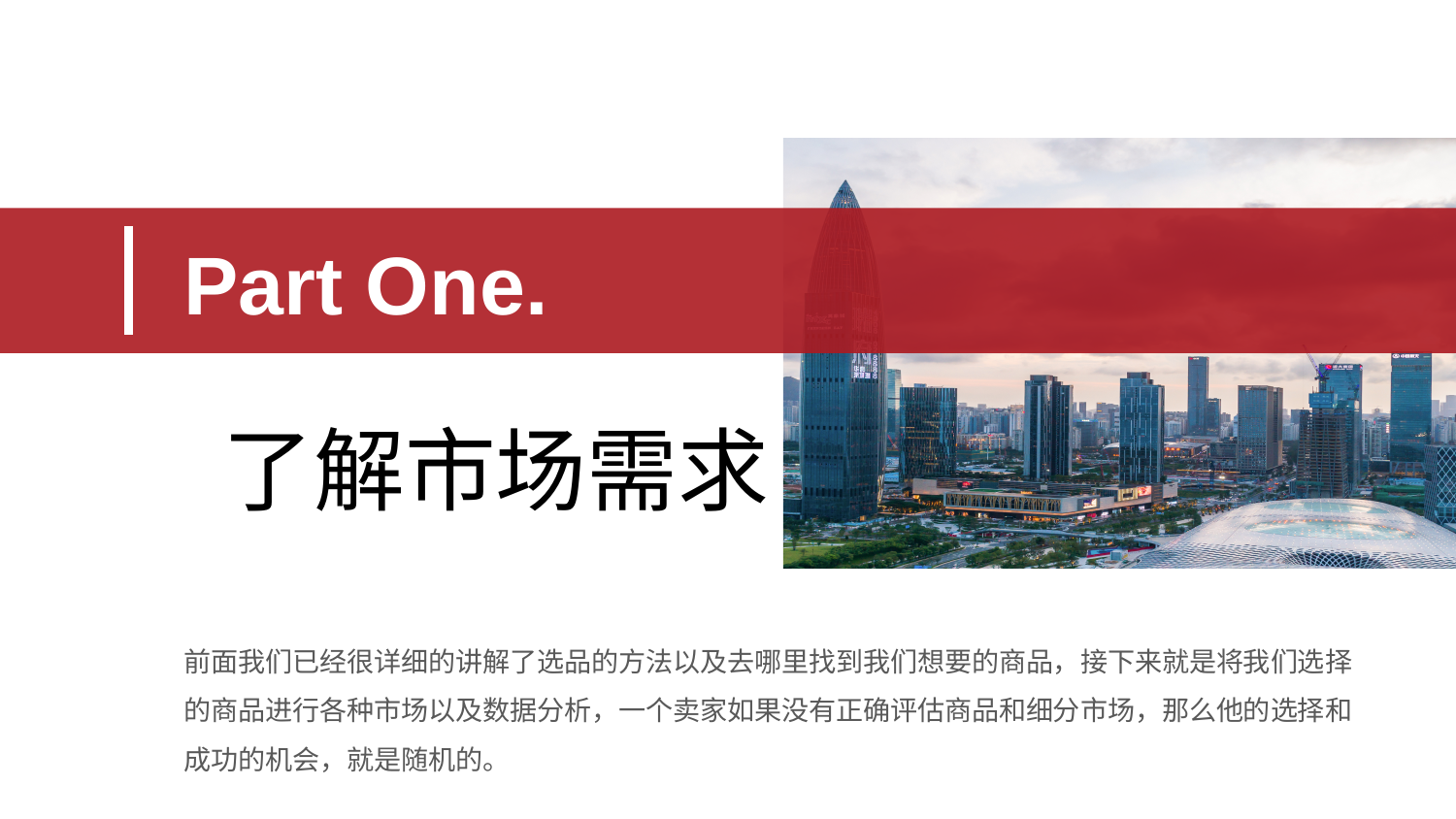

Part One.
了解市场需求
前面我们已经很详细的讲解了选品的方法以及去哪里找到我们想要的商品，接下来就是将我们选择的商品进行各种市场以及数据分析，一个卖家如果没有正确评估商品和细分市场，那么他的选择和成功的机会，就是随机的。